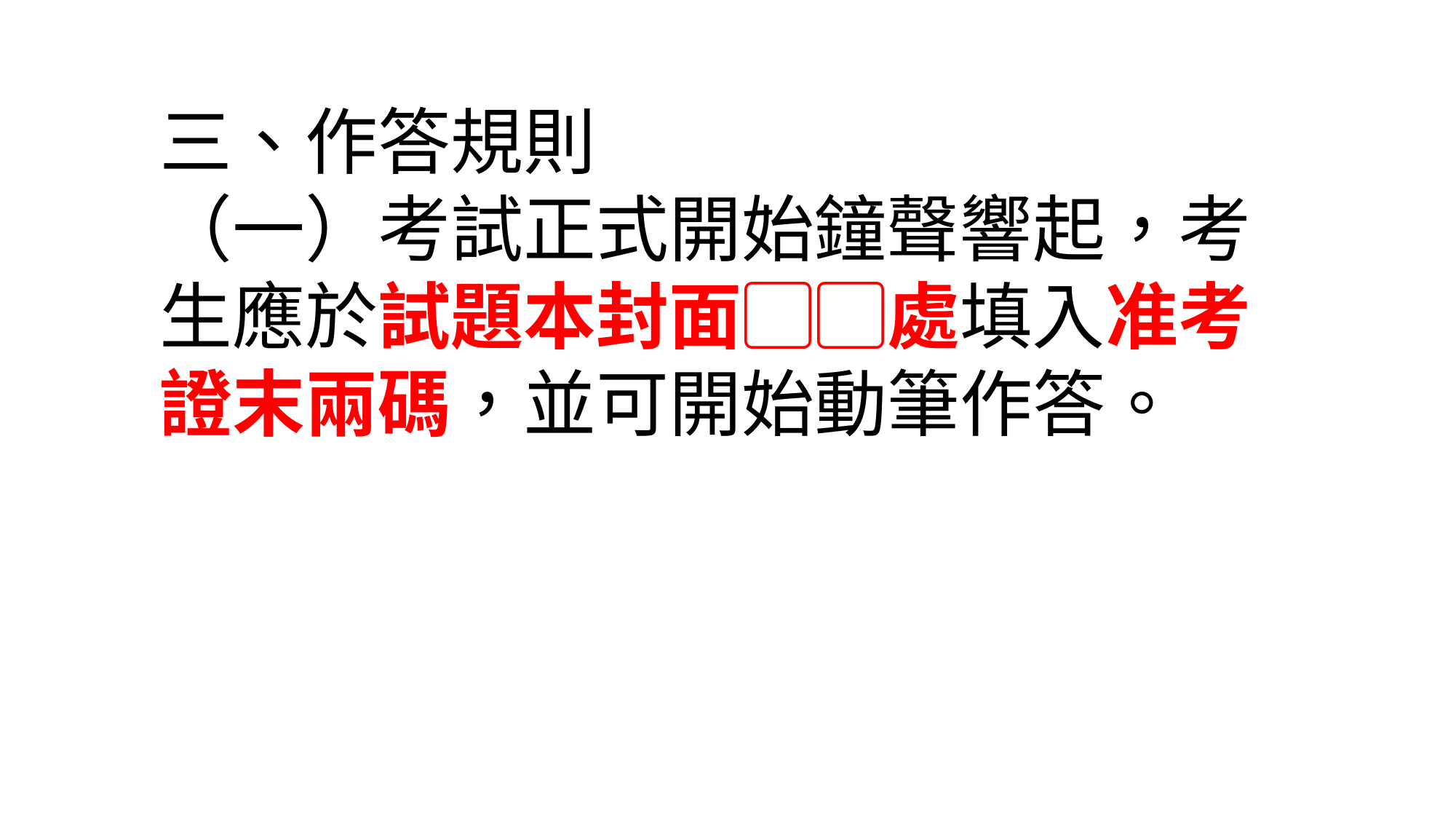

三、作答規則
（一）考試正式開始鐘聲響起，考生應於試題本封面▢▢處填入准考證末兩碼，並可開始動筆作答。